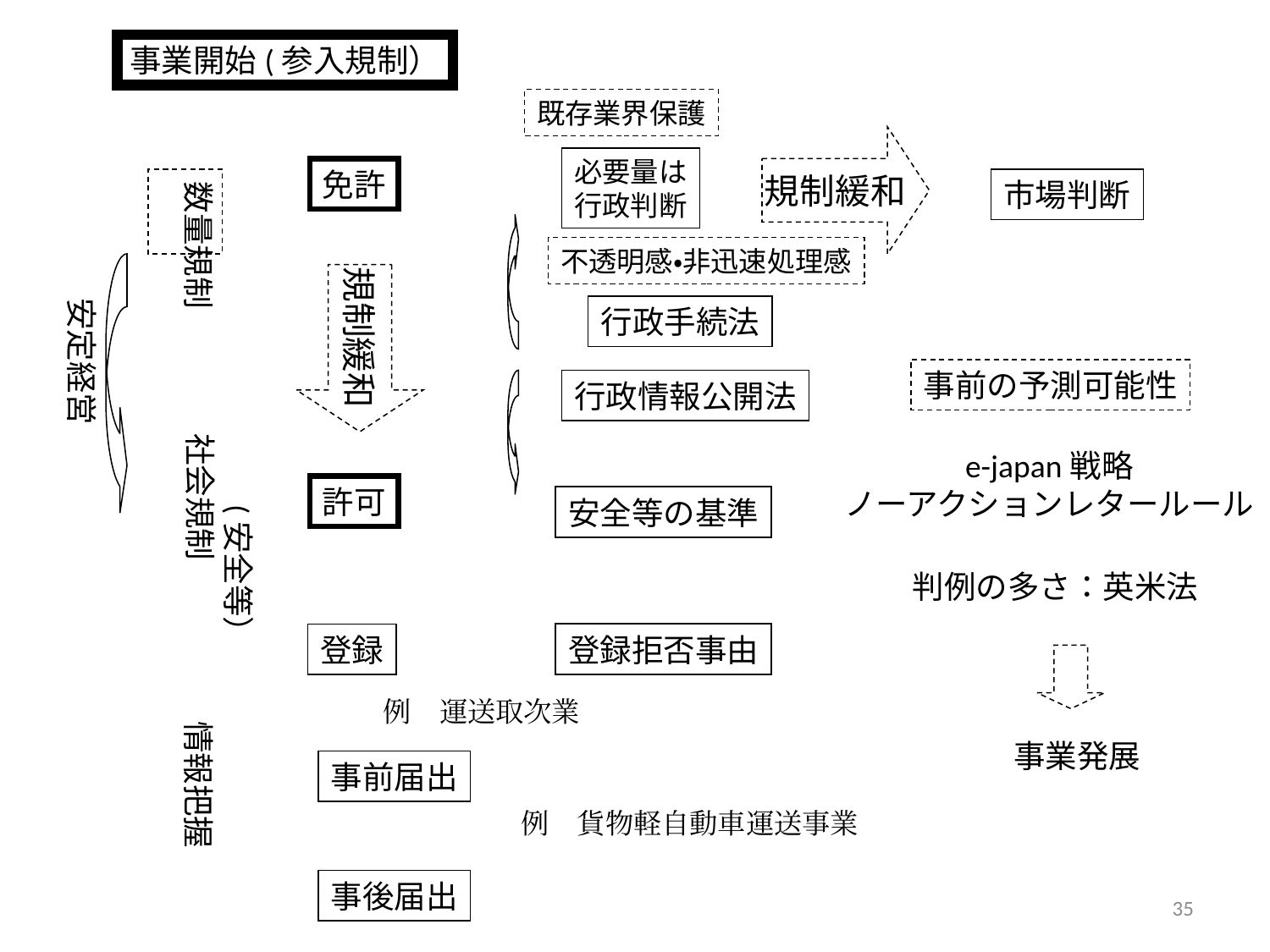

事業開始(参入規制）
既存業界保護
規制緩和
必要量は
行政判断
免許
数量規制

市場判断

不透明感・非迅速処理感

規制緩和
安定経営
行政手続法
事前の予測可能性

行政情報公開法
　　(安全等）
社会規制
e-japan戦略
ノーアクションレタールール
許可
安全等の基準
判例の多さ：英米法
登録
登録拒否事由

例　運送取次業
情報把握
事業発展
事前届出
例　貨物軽自動車運送事業
事後届出
35